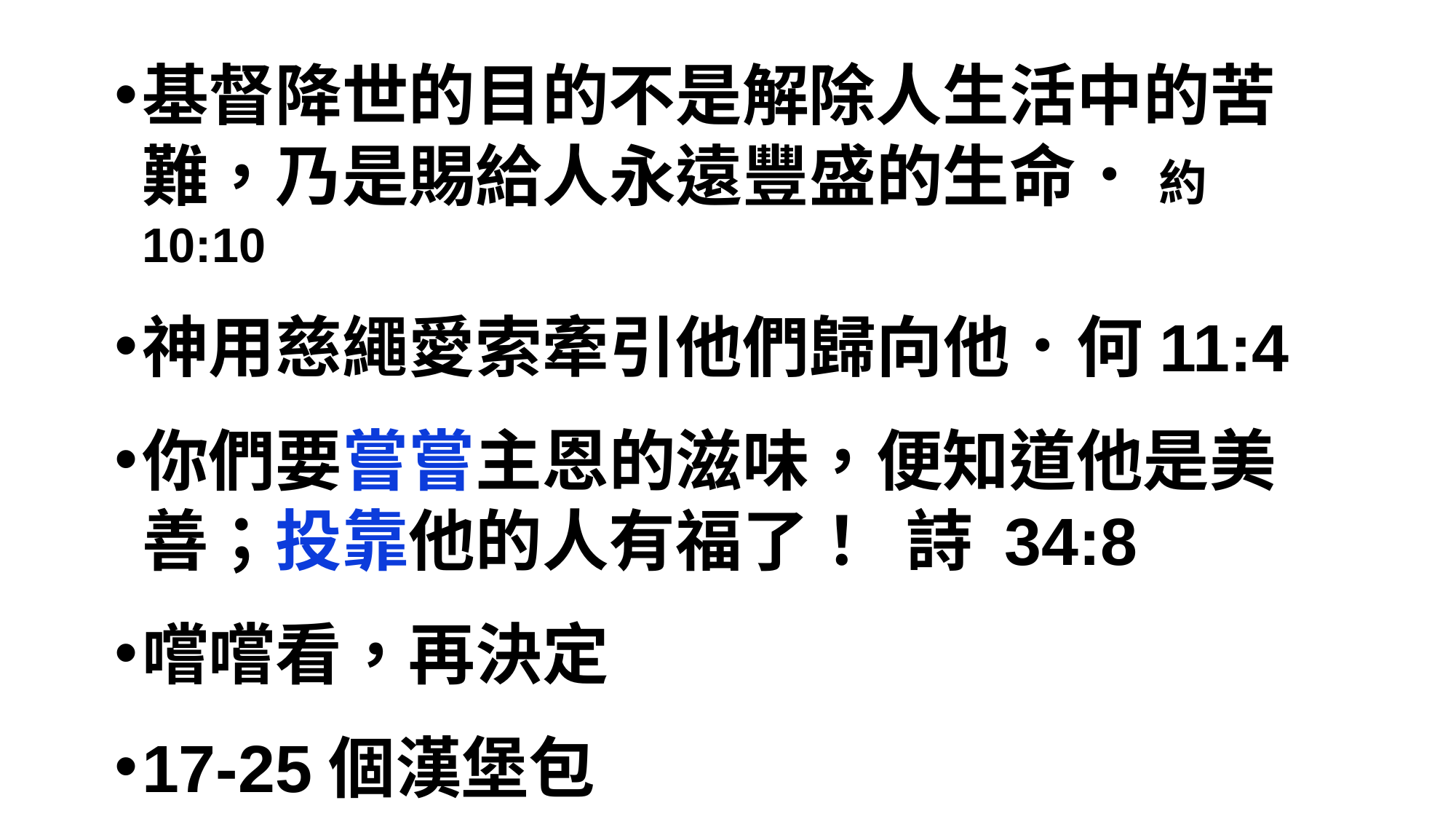

基督降世的目的不是解除人生活中的苦難，乃是賜給人永遠豐盛的生命． 約10:10
神用慈繩愛索牽引他們歸向他．何11:4
你們要嘗嘗主恩的滋味，便知道他是美善；投靠他的人有福了！  詩 34:8
嚐嚐看，再決定
17-25個漢堡包